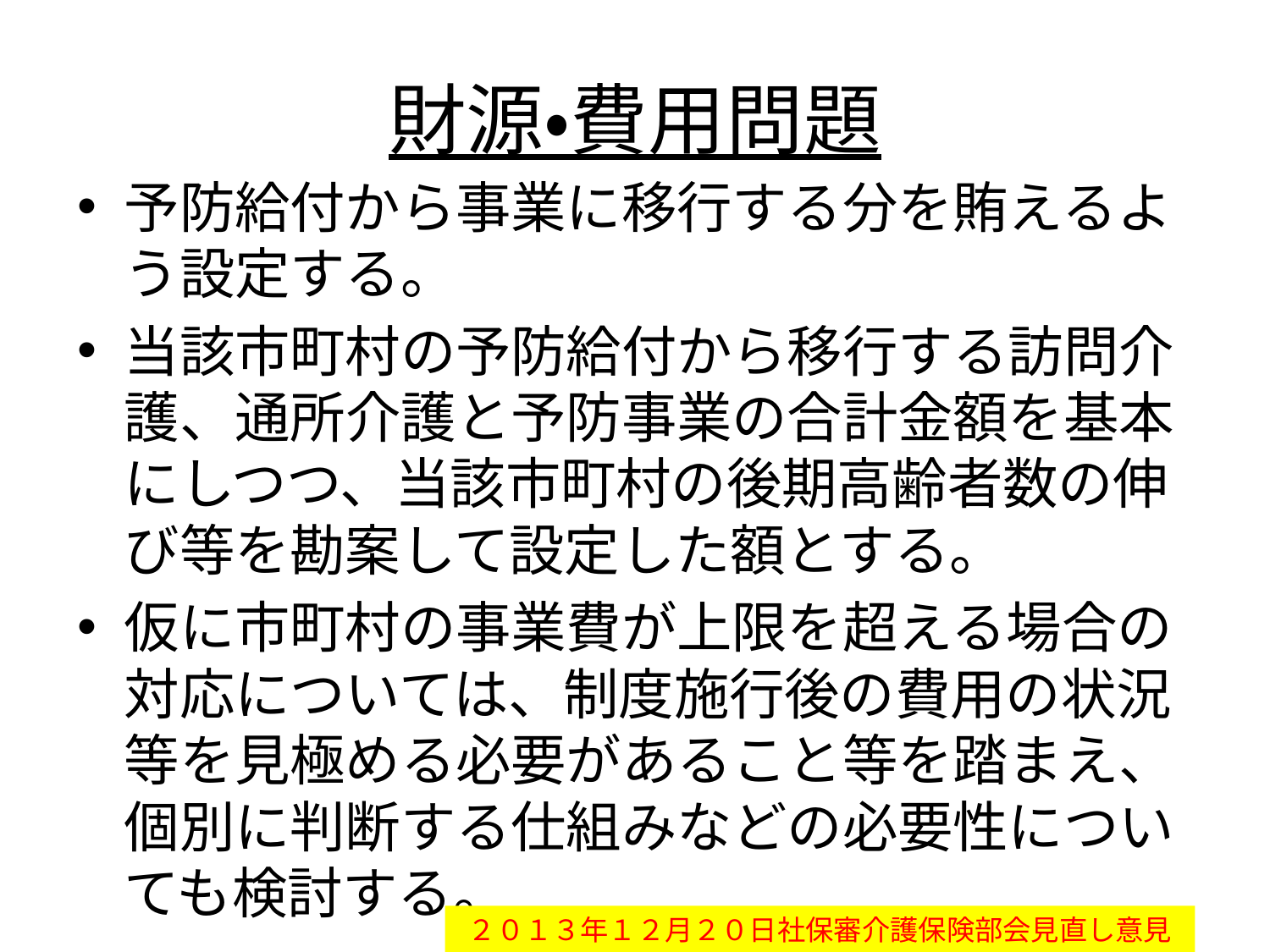

# 財源・費用問題
予防給付から事業に移行する分を賄えるよう設定する。
当該市町村の予防給付から移行する訪問介護、通所介護と予防事業の合計金額を基本にしつつ、当該市町村の後期高齢者数の伸び等を勘案して設定した額とする。
仮に市町村の事業費が上限を超える場合の対応については、制度施行後の費用の状況等を見極める必要があること等を踏まえ、個別に判断する仕組みなどの必要性についても検討する。
２０１３年１２月２０日社保審介護保険部会見直し意見